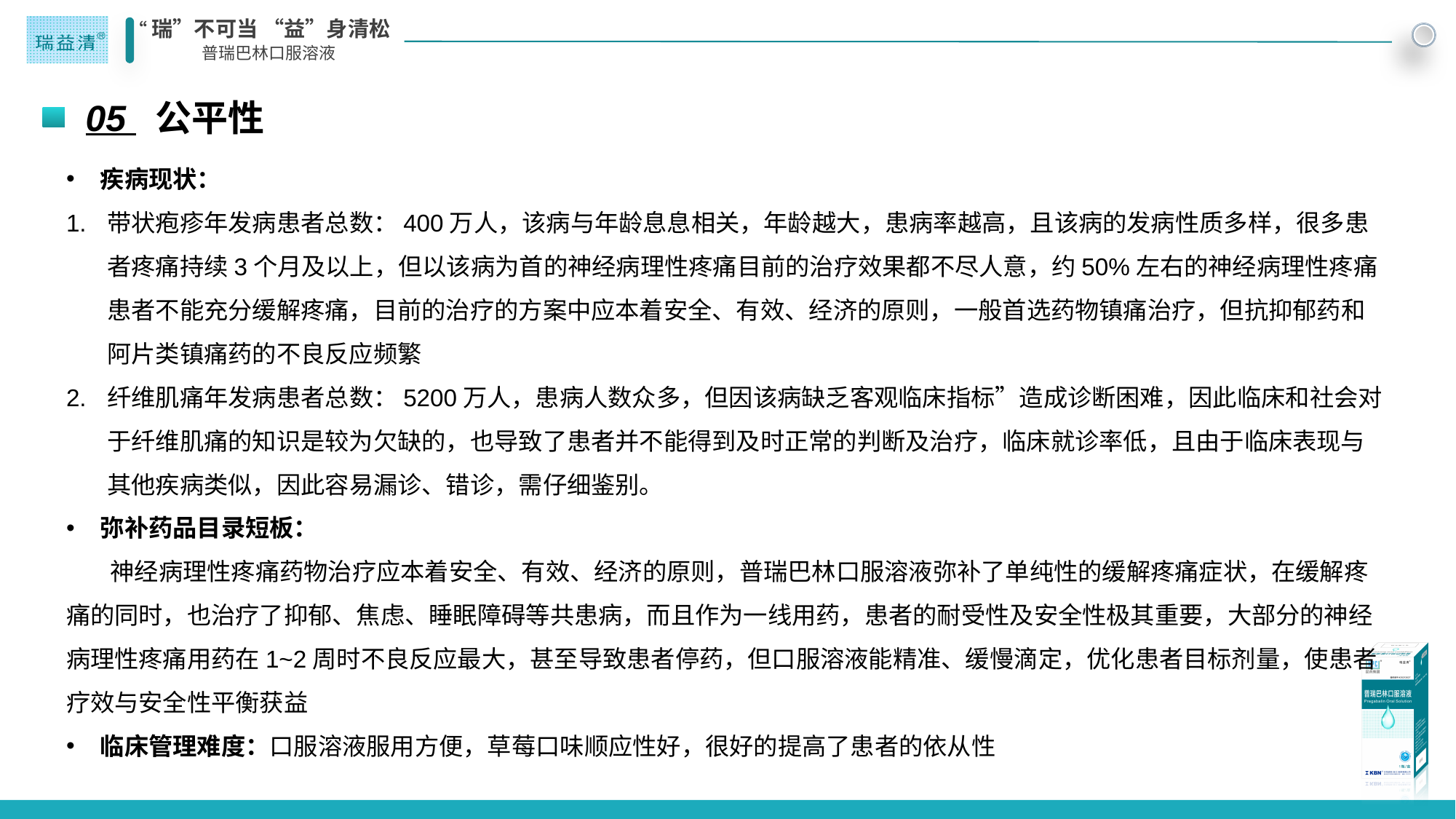

05  公平性

疾病现状：
带状疱疹年发病患者总数：400万人，该病与年龄息息相关，年龄越大，患病率越高，且该病的发病性质多样，很多患者疼痛持续3个月及以上，但以该病为首的神经病理性疼痛目前的治疗效果都不尽人意，约50%左右的神经病理性疼痛患者不能充分缓解疼痛，目前的治疗的方案中应本着安全、有效、经济的原则，一般首选药物镇痛治疗，但抗抑郁药和阿片类镇痛药的不良反应频繁
纤维肌痛年发病患者总数：5200万人，患病人数众多，但因该病缺乏客观临床指标”造成诊断困难，因此临床和社会对于纤维肌痛的知识是较为欠缺的，也导致了患者并不能得到及时正常的判断及治疗，临床就诊率低，且由于临床表现与其他疾病类似，因此容易漏诊、错诊，需仔细鉴别。
弥补药品目录短板：
       神经病理性疼痛药物治疗应本着安全、有效、经济的原则，普瑞巴林口服溶液弥补了单纯性的缓解疼痛症状，在缓解疼痛的同时，也治疗了抑郁、焦虑、睡眠障碍等共患病，而且作为一线用药，患者的耐受性及安全性极其重要，大部分的神经病理性疼痛用药在1~2周时不良反应最大，甚至导致患者停药，但口服溶液能精准、缓慢滴定，优化患者目标剂量，使患者疗效与安全性平衡获益
临床管理难度：口服溶液服用方便，草莓口味顺应性好，很好的提高了患者的依从性